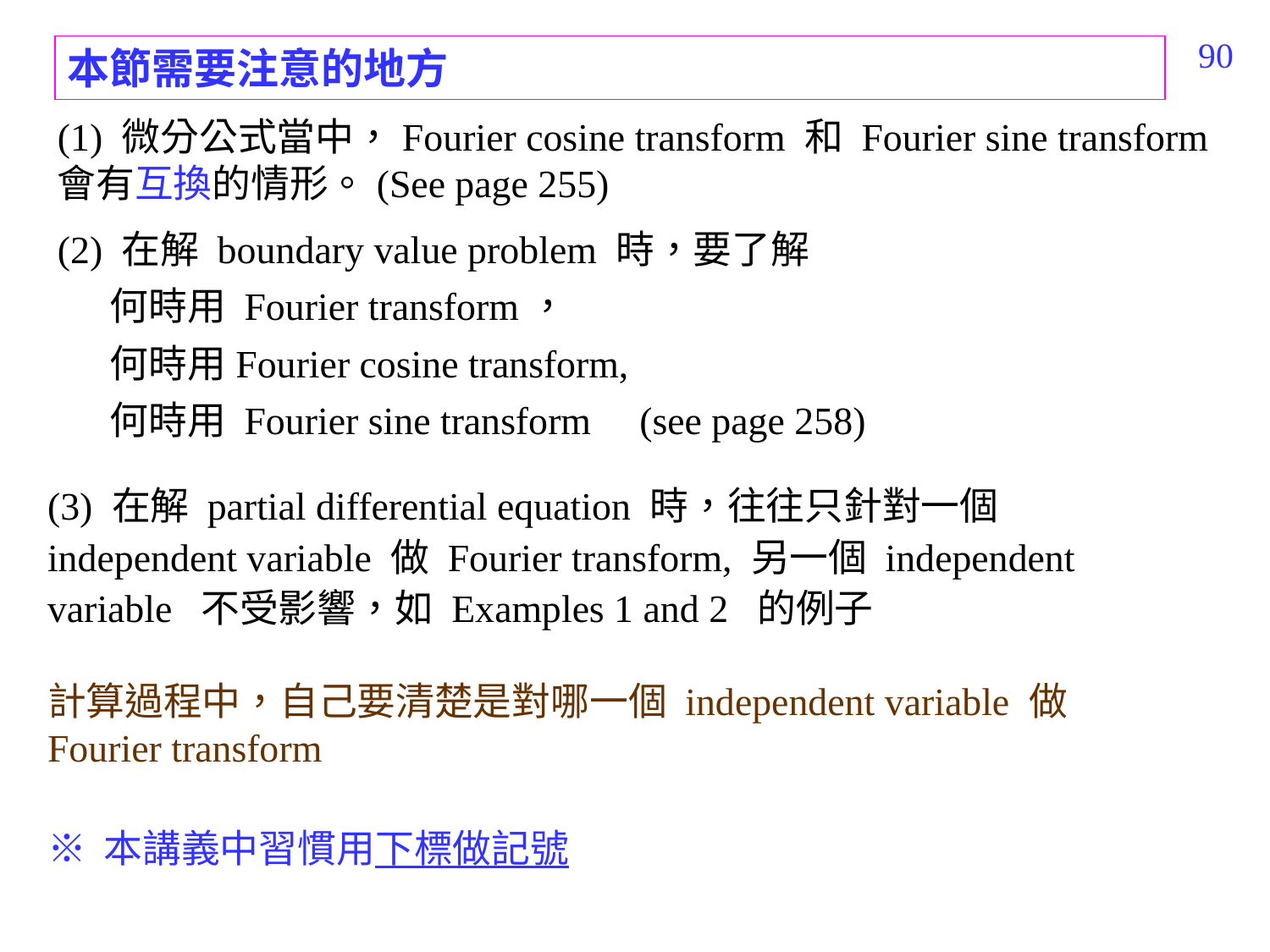

90
本節需要注意的地方
(1) 微分公式當中，Fourier cosine transform 和 Fourier sine transform 會有互換的情形。(See page 255)
(2) 在解 boundary value problem 時，要了解
     何時用 Fourier transform，
     何時用Fourier cosine transform,
     何時用 Fourier sine transform     (see page 258)
(3) 在解 partial differential equation 時，往往只針對一個 independent variable 做 Fourier transform, 另一個 independent variable  不受影響，如 Examples 1 and 2  的例子

計算過程中，自己要清楚是對哪一個 independent variable 做Fourier transform

※ 本講義中習慣用下標做記號